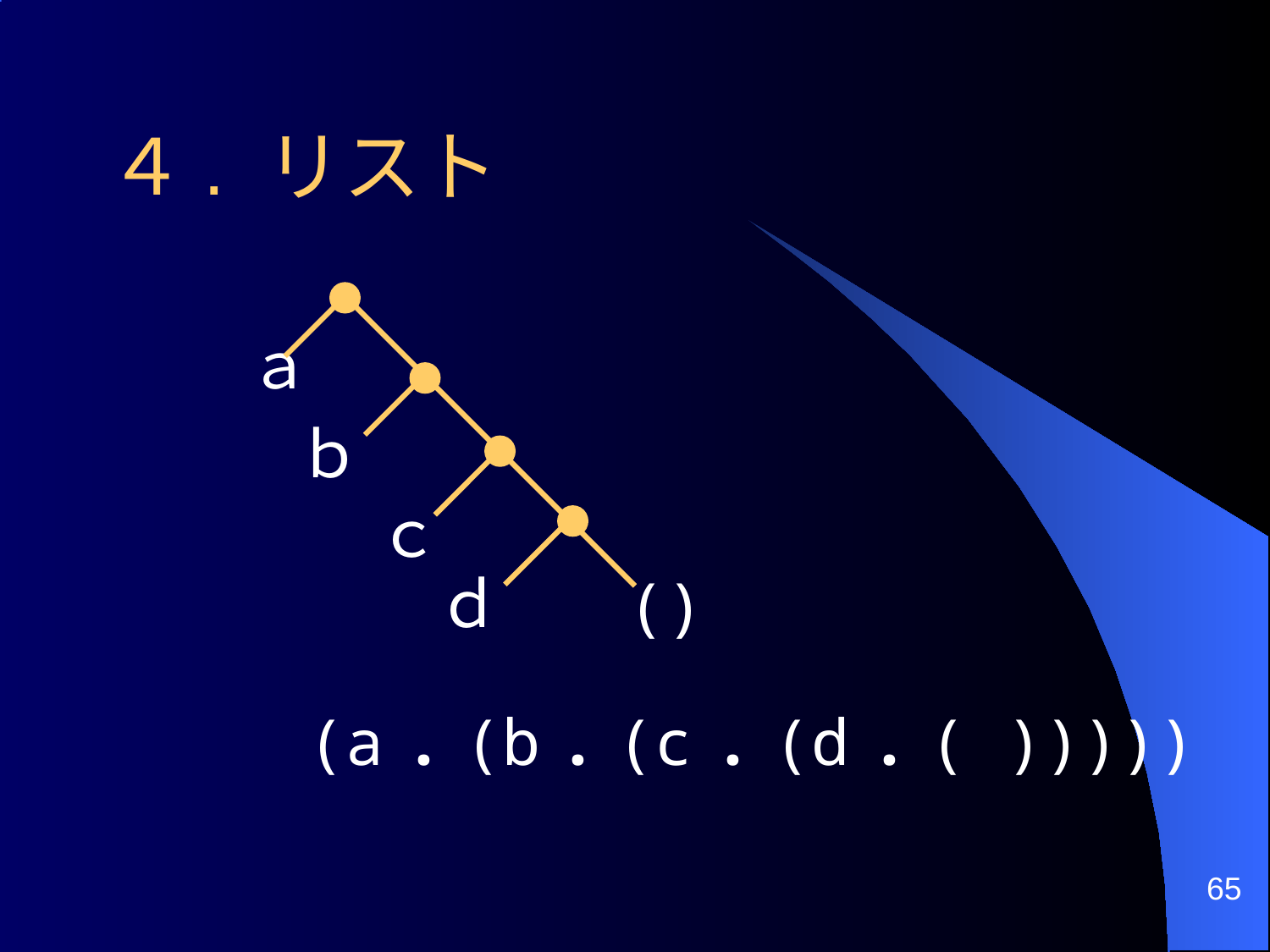

４. リスト

ａ

ｂ

ｃ

ｄ
()
(a . (b . (c . (d . ( )))))
65